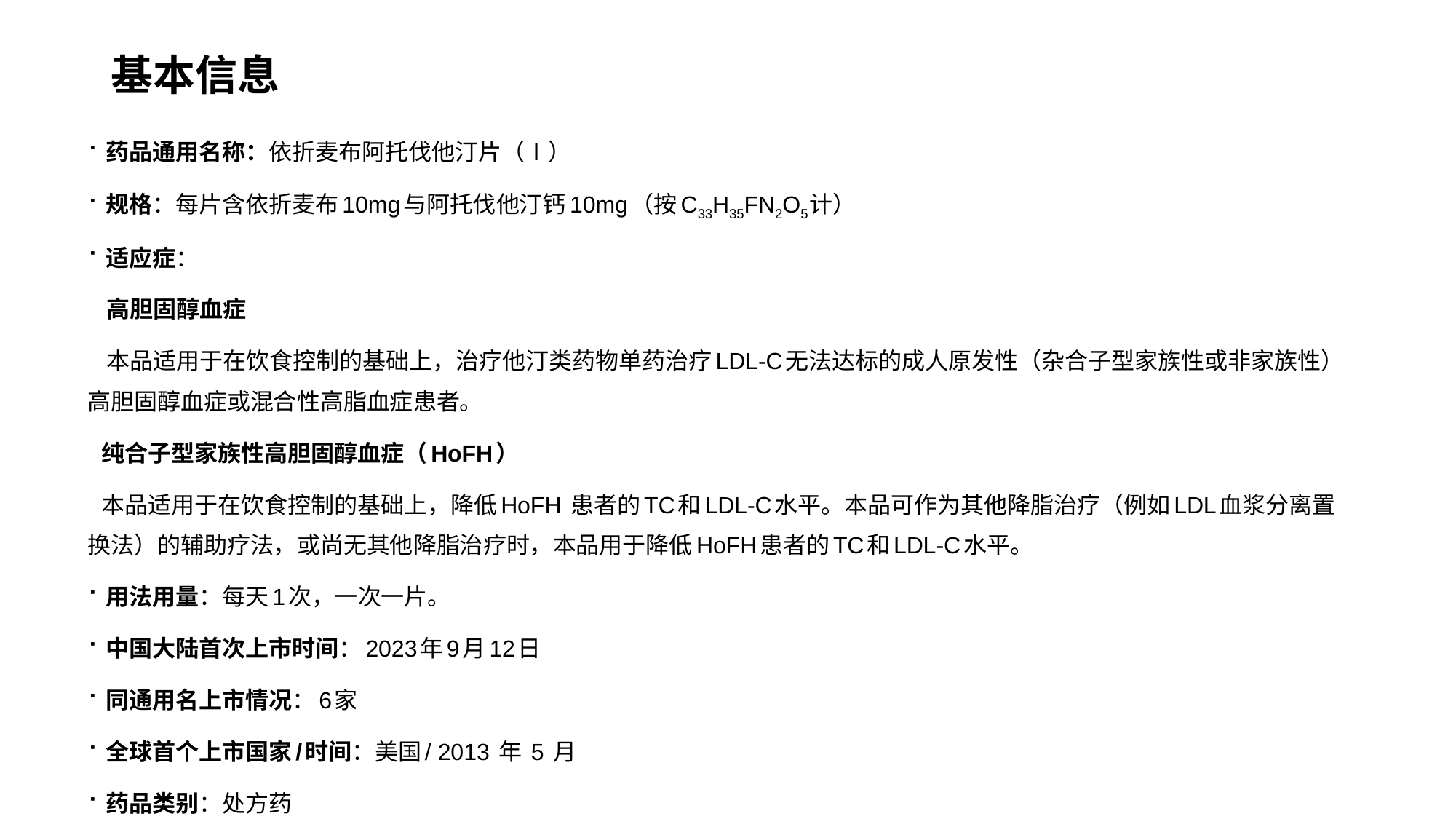

基本信息
药品通用名称：依折麦布阿托伐他汀片（Ⅰ）
规格：每片含依折麦布10mg与阿托伐他汀钙10mg（按C33H35FN2O5计）
适应症：
   高胆固醇血症
   本品适用于在饮食控制的基础上，治疗他汀类药物单药治疗LDL-C无法达标的成人原发性（杂合子型家族性或非家族性）高胆固醇血症或混合性高脂血症患者。
  纯合子型家族性高胆固醇血症（HoFH）
  本品适用于在饮食控制的基础上，降低HoFH 患者的TC和LDL-C水平。本品可作为其他降脂治疗（例如LDL血浆分离置换法）的辅助疗法，或尚无其他降脂治疗时，本品用于降低HoFH患者的TC和LDL-C水平。
用法用量：每天1次，一次一片。
中国大陆首次上市时间：2023年9月12日
同通用名上市情况：6家
全球首个上市国家/时间：美国/ 2013 年 5 月
药品类别：处方药